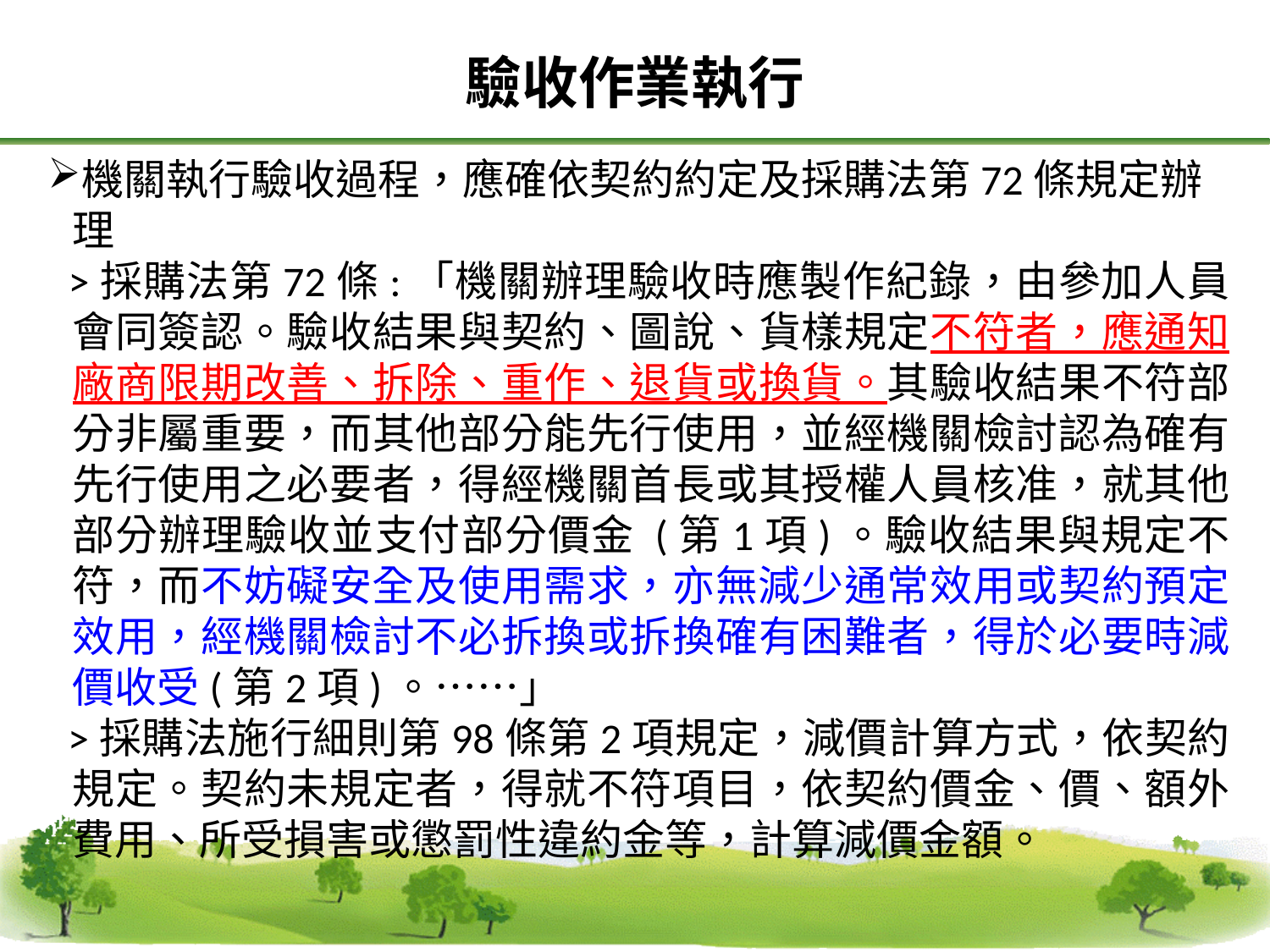

驗收作業執行
機關執行驗收過程，應確依契約約定及採購法第72條規定辦理
  >採購法第72條:「機關辦理驗收時應製作紀錄，由參加人員會同簽認。驗收結果與契約、圖說、貨樣規定不符者，應通知廠商限期改善、拆除、重作、退貨或換貨。其驗收結果不符部分非屬重要，而其他部分能先行使用，並經機關檢討認為確有先行使用之必要者，得經機關首長或其授權人員核准，就其他部分辦理驗收並支付部分價金 (第1項)。驗收結果與規定不符，而不妨礙安全及使用需求，亦無減少通常效用或契約預定效用，經機關檢討不必拆換或拆換確有困難者，得於必要時減價收受(第2項)。……」
  >採購法施行細則第98條第2項規定，減價計算方式，依契約規定。契約未規定者，得就不符項目，依契約價金、價、額外費用、所受損害或懲罰性違約金等，計算減價金額。